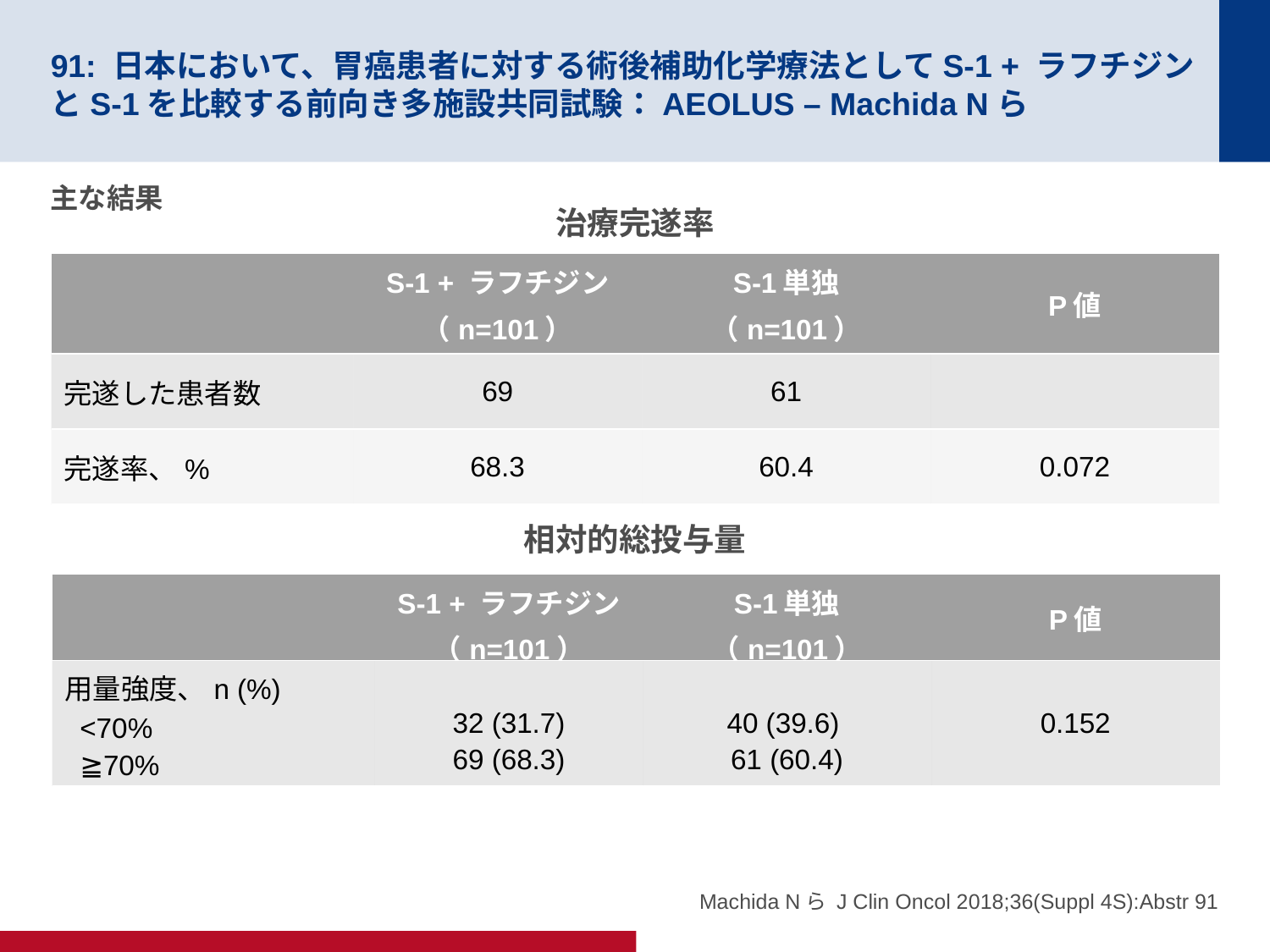

# 91: 日本において、胃癌患者に対する術後補助化学療法としてS-1 + ラフチジンとS-1を比較する前向き多施設共同試験：AEOLUS – Machida Nら
主な結果
治療完遂率
|  | S-1 + ラフチジン （n=101） | S-1単独 （n=101） | P値 |
| --- | --- | --- | --- |
| 完遂した患者数 | 69 | 61 |  |
| 完遂率、% | 68.3 | 60.4 | 0.072 |
相対的総投与量
|  | S-1 + ラフチジン （n=101） | S-1単独 （n=101） | P値 |
| --- | --- | --- | --- |
| 用量強度、n (%) <70% ≧70% | 32 (31.7) 69 (68.3) | 40 (39.6) 61 (60.4) | 0.152 |
Machida Nら J Clin Oncol 2018;36(Suppl 4S):Abstr 91